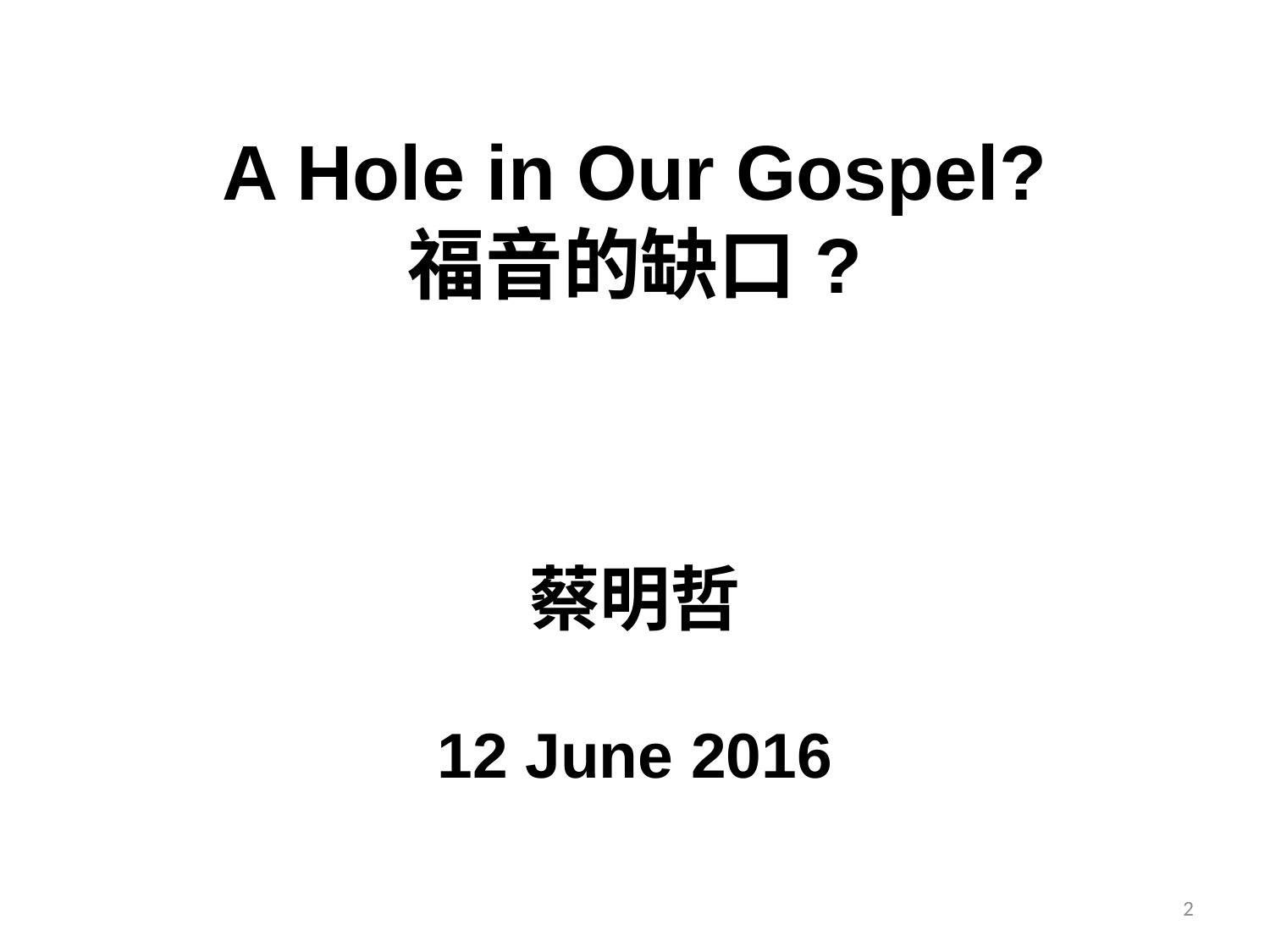

A Hole in Our Gospel?
福音的缺口?

蔡明哲

12 June 2016

2